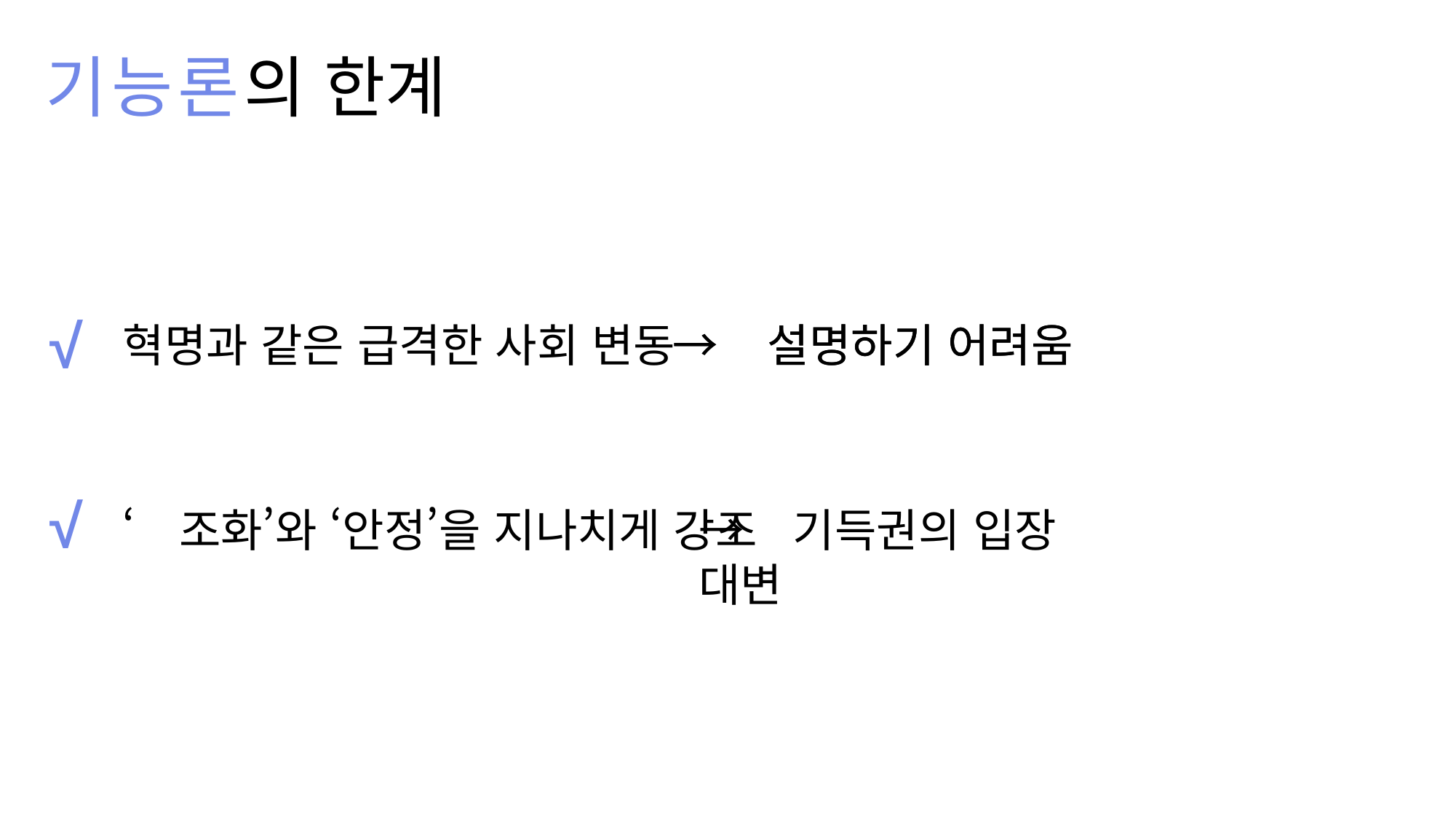

# 기능론의 한계
√
→   설명하기 어려움
혁명과 같은 급격한 사회 변동
→   설명하기 어려움
√
‘조화’와 ‘안정’을 지나치게 강조
→   기득권의 입장 대변